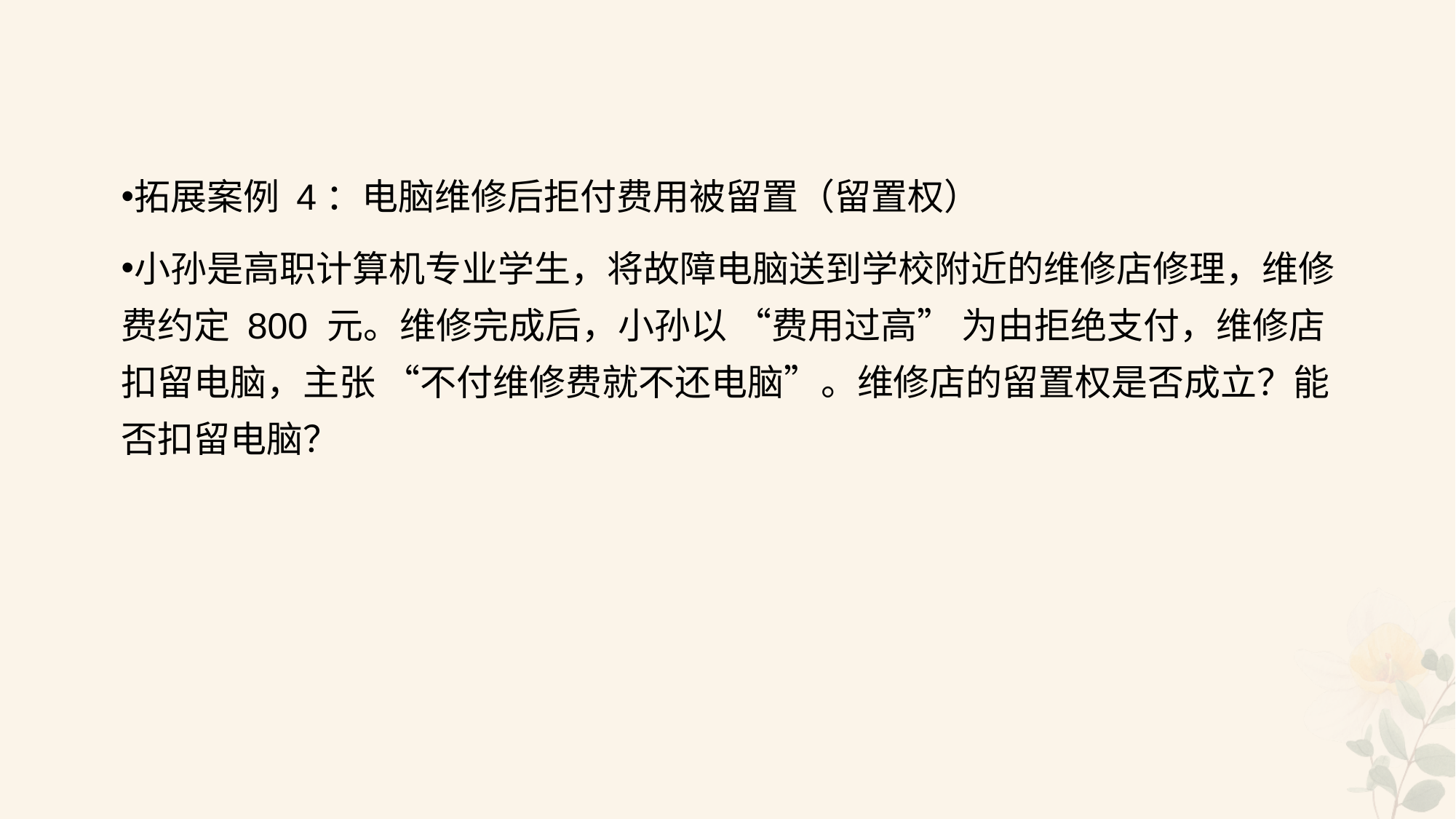

#
拓展案例 4：电脑维修后拒付费用被留置（留置权）
小孙是高职计算机专业学生，将故障电脑送到学校附近的维修店修理，维修费约定 800 元。维修完成后，小孙以 “费用过高” 为由拒绝支付，维修店扣留电脑，主张 “不付维修费就不还电脑”。维修店的留置权是否成立？能否扣留电脑？